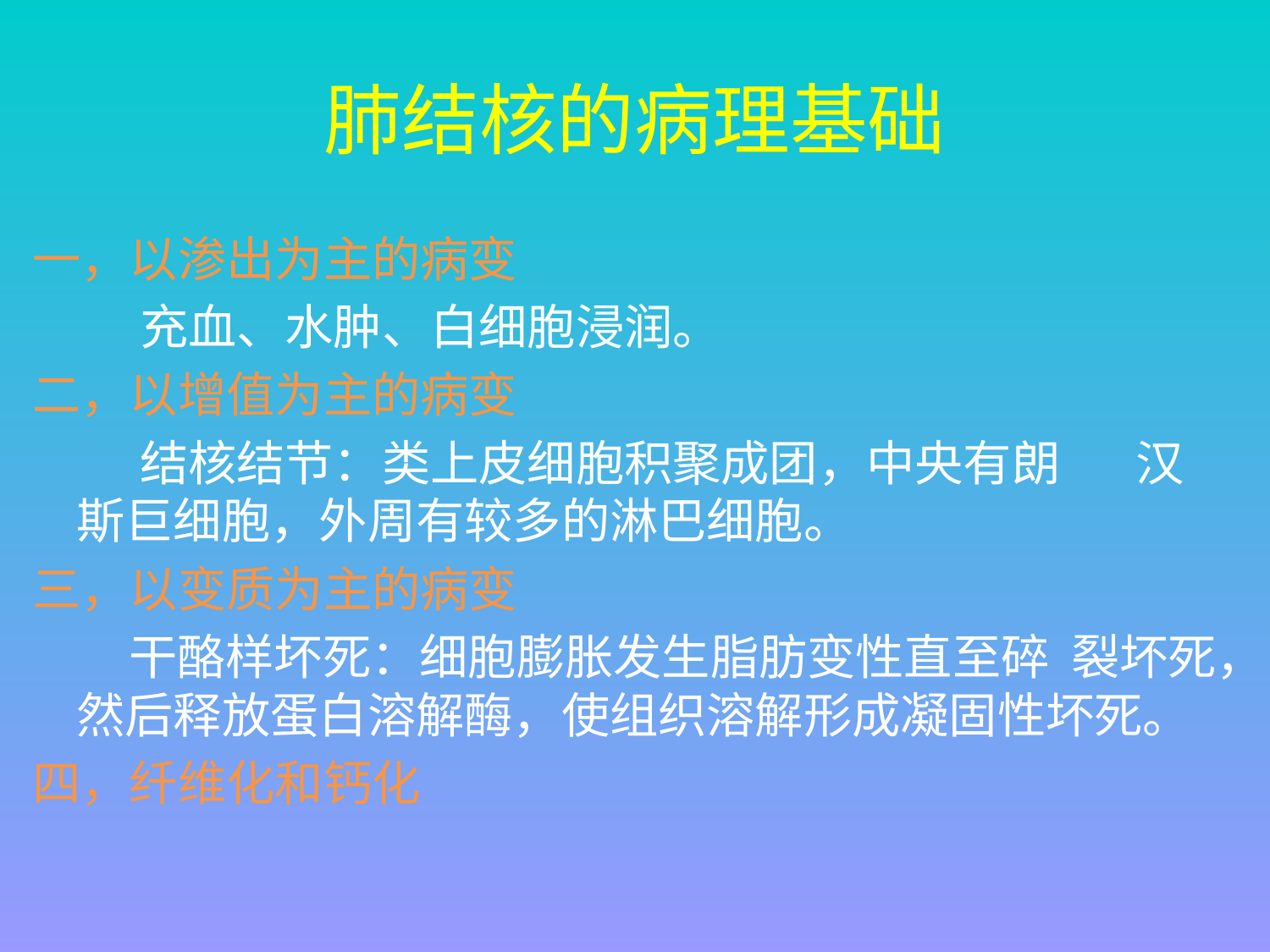

# 肺结核的病理基础
一，以渗出为主的病变
         充血、水肿、白细胞浸润。
二，以增值为主的病变
         结核结节：类上皮细胞积聚成团，中央有朗       汉斯巨细胞，外周有较多的淋巴细胞。
三，以变质为主的病变
        干酪样坏死：细胞膨胀发生脂肪变性直至碎  裂坏死，然后释放蛋白溶解酶，使组织溶解形成凝固性坏死。
四，纤维化和钙化